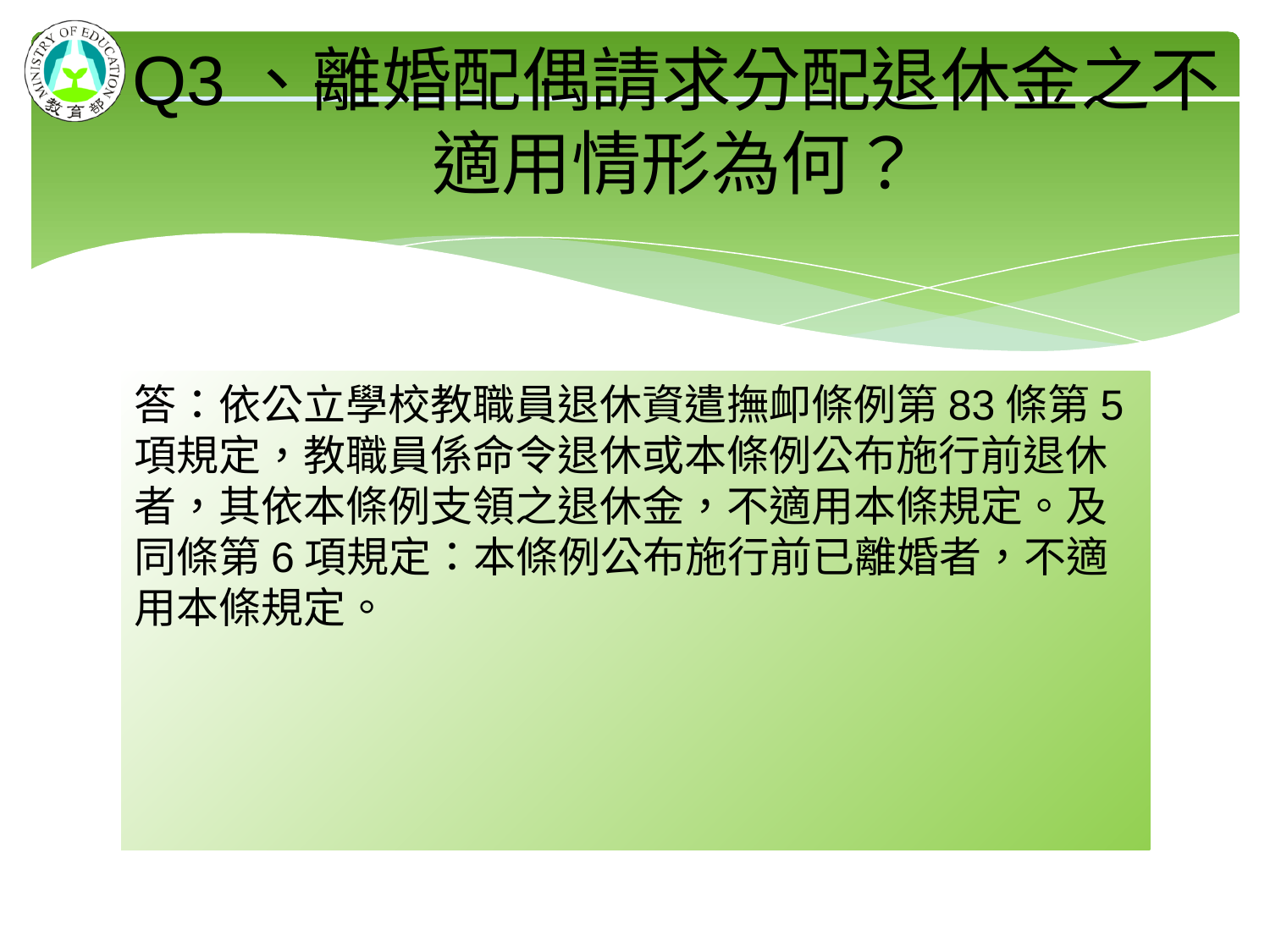

# Q3、離婚配偶請求分配退休金之不適用情形為何？
答：依公立學校教職員退休資遣撫卹條例第83條第5項規定，教職員係命令退休或本條例公布施行前退休者，其依本條例支領之退休金，不適用本條規定。及同條第6項規定：本條例公布施行前已離婚者，不適用本條規定。